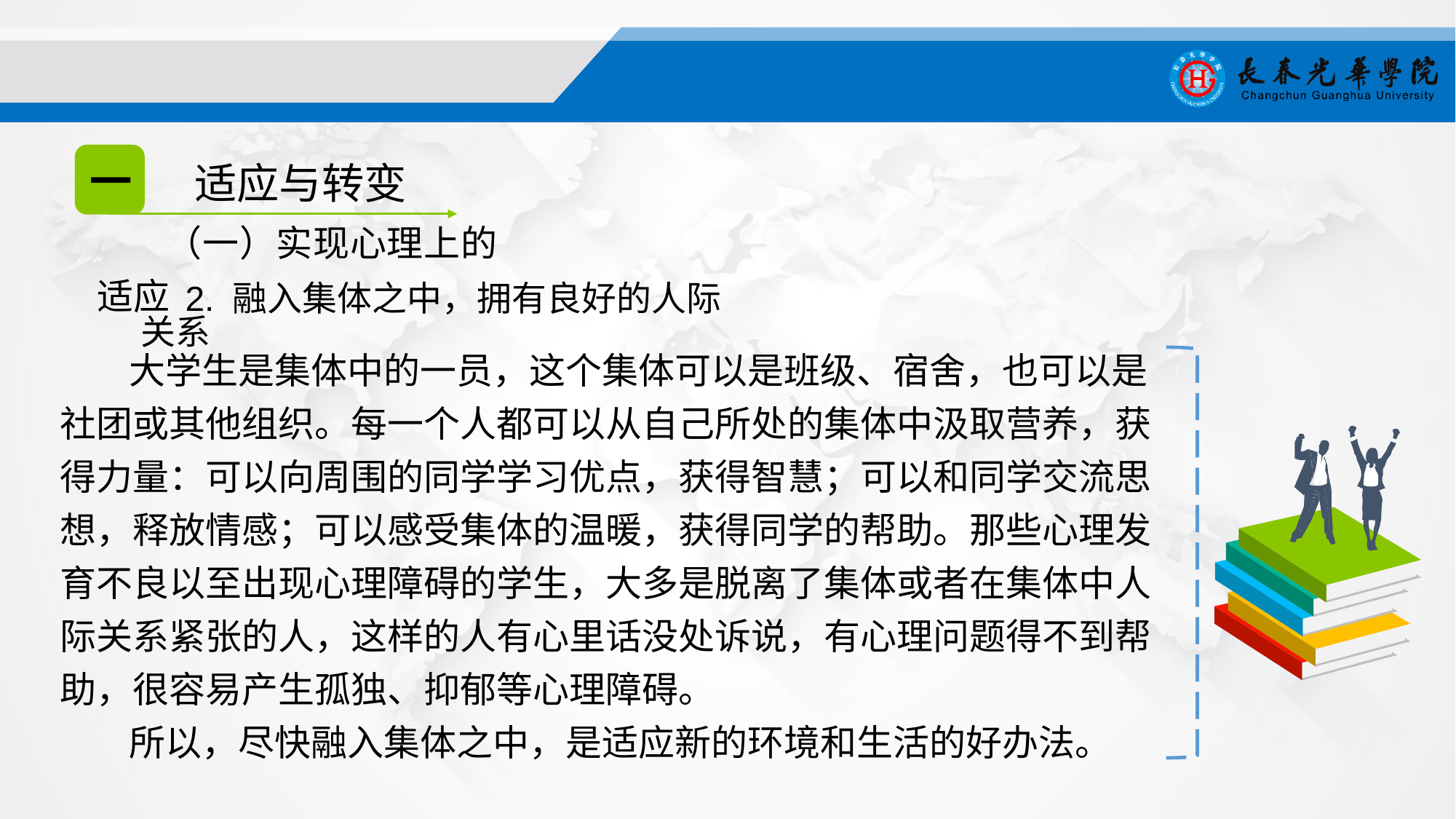

一
适应与转变
（一）实现心理上的适应
2. 融入集体之中，拥有良好的人际关系
大学生是集体中的一员，这个集体可以是班级、宿舍，也可以是社团或其他组织。每一个人都可以从自己所处的集体中汲取营养，获得力量：可以向周围的同学学习优点，获得智慧；可以和同学交流思想，释放情感；可以感受集体的温暖，获得同学的帮助。那些心理发育不良以至出现心理障碍的学生，大多是脱离了集体或者在集体中人际关系紧张的人，这样的人有心里话没处诉说，有心理问题得不到帮助，很容易产生孤独、抑郁等心理障碍。
所以，尽快融入集体之中，是适应新的环境和生活的好办法。